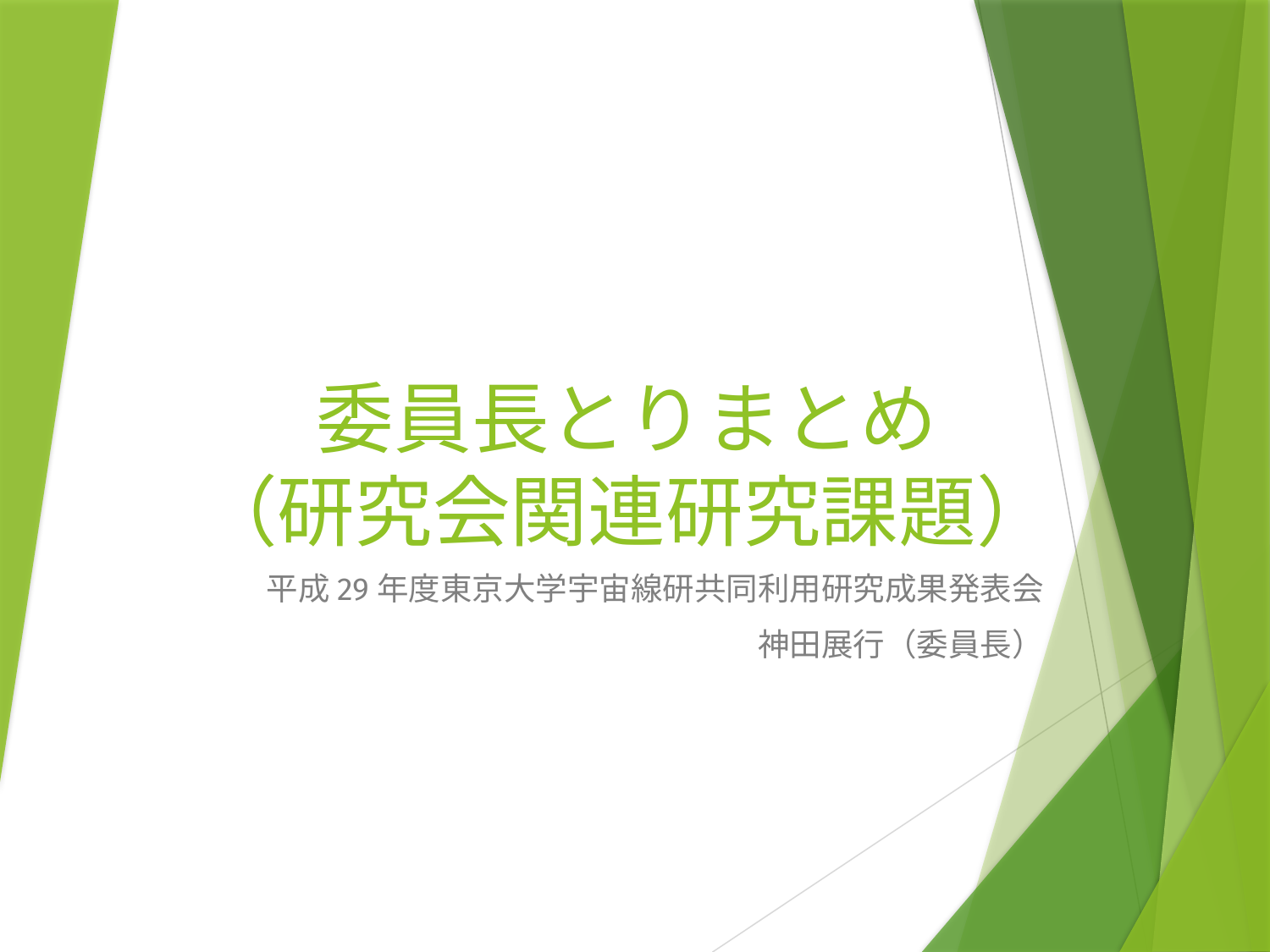

# 委員長とりまとめ （研究会関連研究課題）
平成29年度東京大学宇宙線研共同利用研究成果発表会
神田展行（委員長）